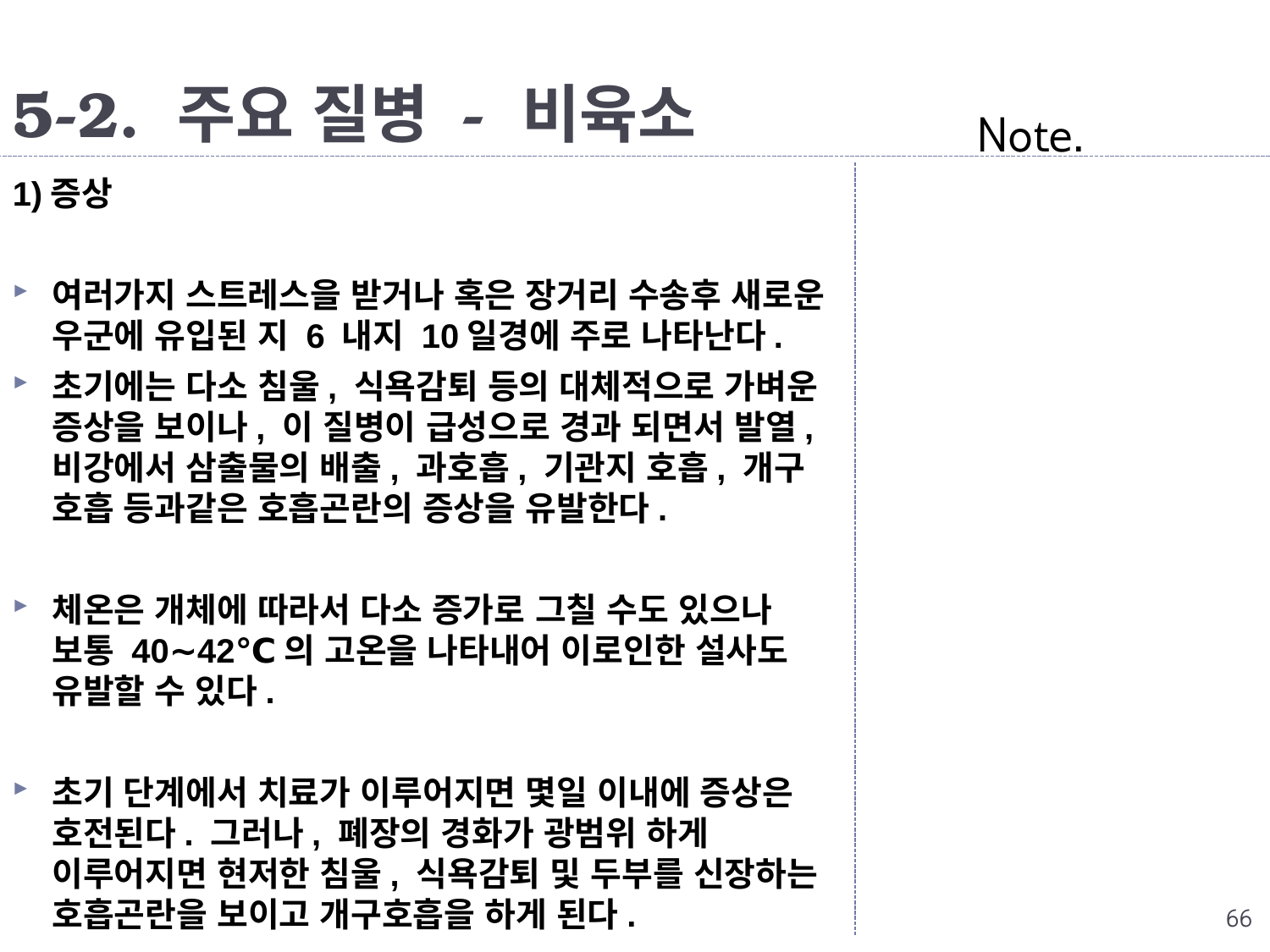

# 5-2. 주요 질병 - 비육소
Note.

1)증상

여러가지 스트레스을 받거나 혹은 장거리 수송후 새로운 우군에 유입된 지 6 내지 10일경에 주로 나타난다.
초기에는 다소 침울, 식욕감퇴 등의 대체적으로 가벼운 증상을 보이나, 이 질병이 급성으로 경과 되면서 발열, 비강에서 삼출물의 배출, 과호흡, 기관지 호흡, 개구 호흡 등과같은 호흡곤란의 증상을 유발한다.

체온은 개체에 따라서 다소 증가로 그칠 수도 있으나 보통 40∼42℃의 고온을 나타내어 이로인한 설사도 유발할 수 있다.

초기 단계에서 치료가 이루어지면 몇일 이내에 증상은 호전된다. 그러나, 폐장의 경화가 광범위 하게 이루어지면 현저한 침울, 식욕감퇴 및 두부를 신장하는 호흡곤란을 보이고 개구호흡을 하게 된다.
66